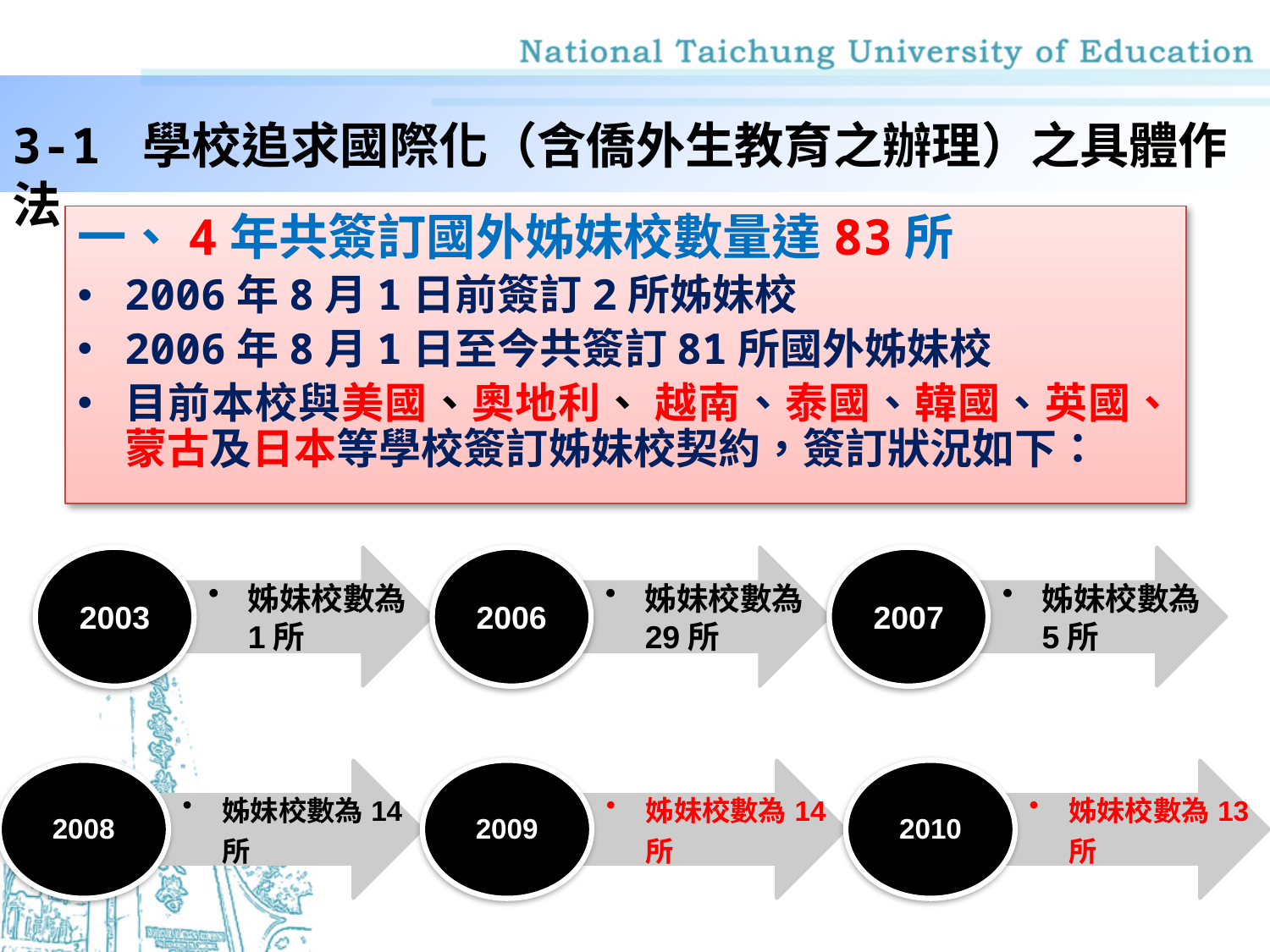

3-1 學校追求國際化（含僑外生教育之辦理）之具體作法
一、4年共簽訂國外姊妹校數量達83所
2006年8月1日前簽訂2所姊妹校
2006年8月1日至今共簽訂81所國外姊妹校
目前本校與美國、奧地利、 越南、泰國、韓國、英國、蒙古及日本等學校簽訂姊妹校契約，簽訂狀況如下：

2003
姊妹校數為1所
2006
姊妹校數為29所
2007
姊妹校數為5所
2008
姊妹校數為14所
2009
姊妹校數為14所
2010
姊妹校數為13所